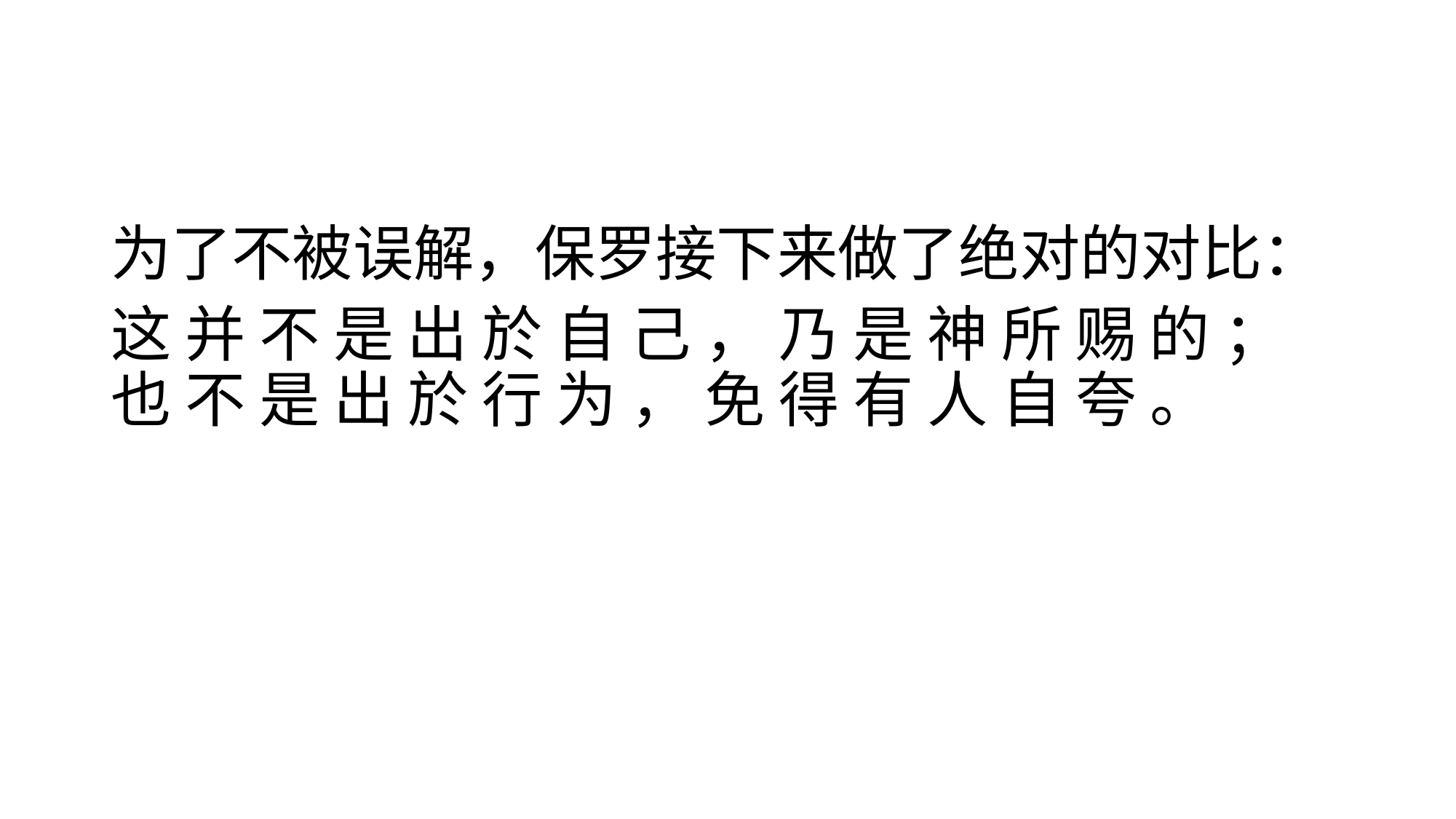

#
为了不被误解，保罗接下来做了绝对的对比：
这 并 不 是 出 於 自 己 ， 乃 是 神 所 赐 的 ；也 不 是 出 於 行 为 ， 免 得 有 人 自 夸 。